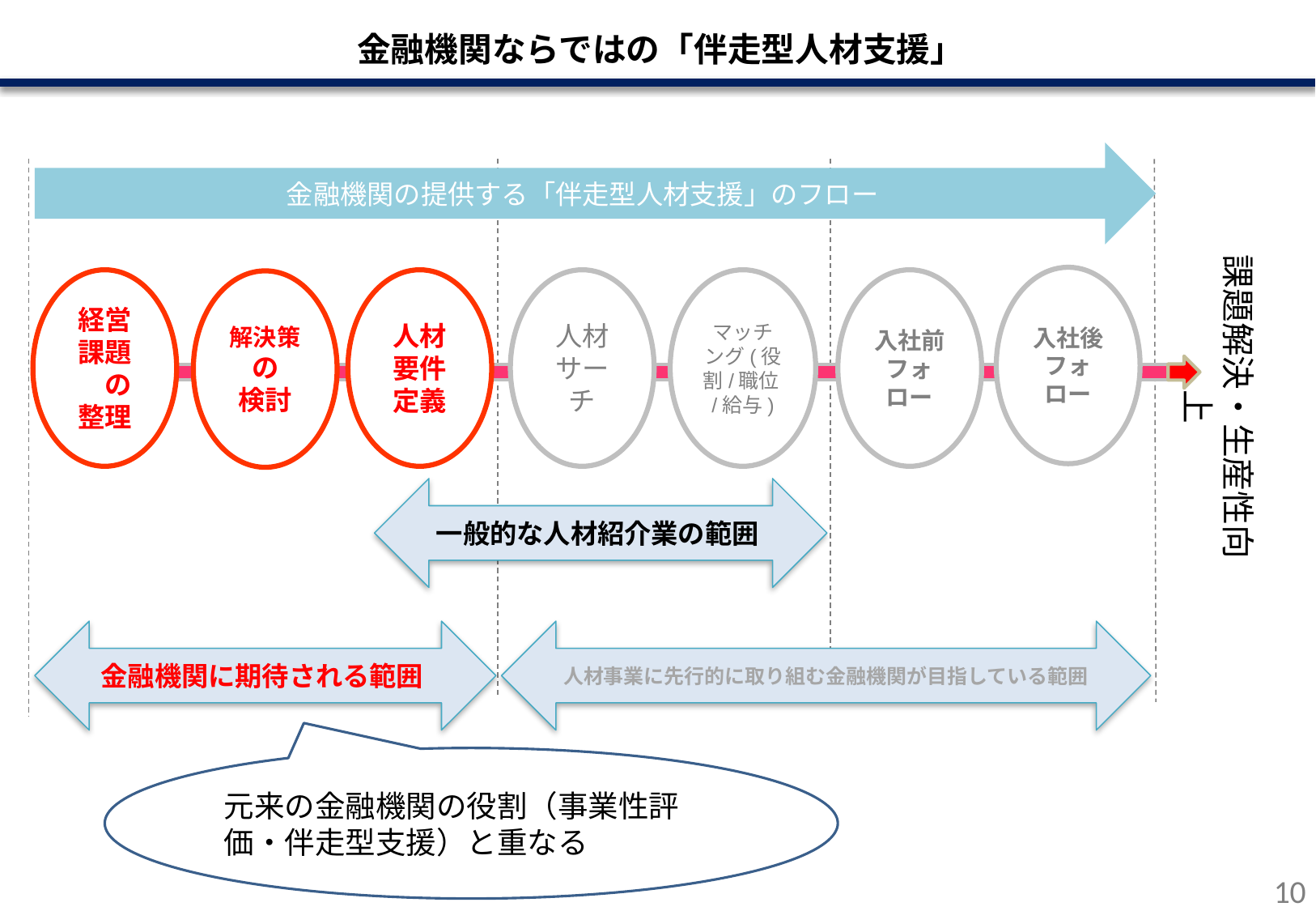

金融機関ならではの「伴走型人材支援」
金融機関の提供する「伴走型人材支援」のフロー
入社後フォロー
マッチング(役割/職位/給与)
入社前
フォロー
人材要件
定義
人材
サーチ
経営課題　の
整理
解決策の
検討

金融機関に期待される範囲

課題解決・生産性向上

一般的な人材紹介業の範囲
人材事業に先行的に取り組む金融機関が目指している範囲
元来の金融機関の役割（事業性評価・伴走型支援）と重なる
10